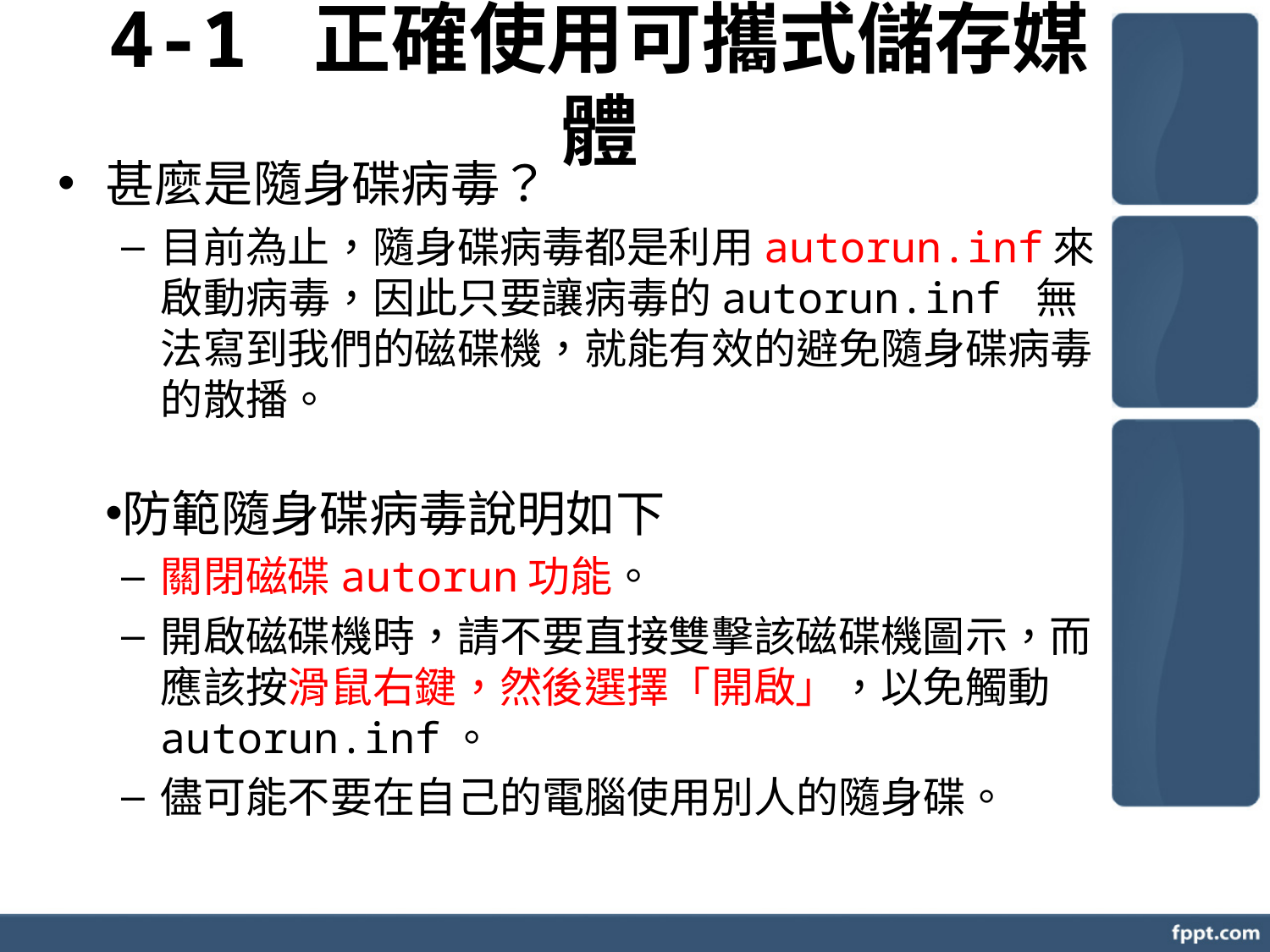

4-1 正確使用可攜式儲存媒體
甚麼是隨身碟病毒？
目前為止，隨身碟病毒都是利用autorun.inf來啟動病毒，因此只要讓病毒的autorun.inf 無法寫到我們的磁碟機，就能有效的避免隨身碟病毒的散播。

防範隨身碟病毒說明如下
關閉磁碟autorun功能。
開啟磁碟機時，請不要直接雙擊該磁碟機圖示，而應該按滑鼠右鍵，然後選擇「開啟」，以免觸動autorun.inf。
儘可能不要在自己的電腦使用別人的隨身碟。